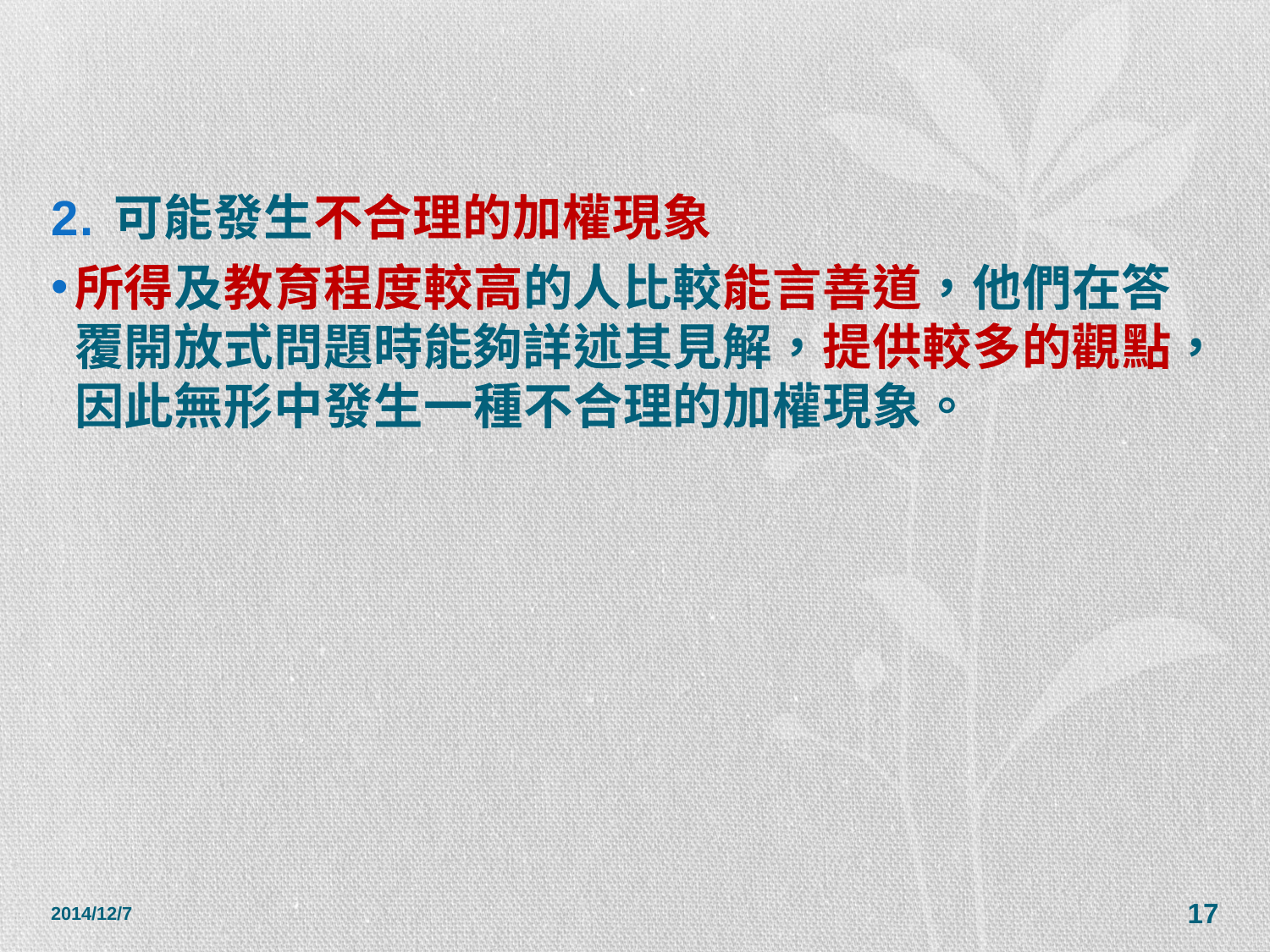

#
可能發生不合理的加權現象
所得及教育程度較高的人比較能言善道，他們在答覆開放式問題時能夠詳述其見解，提供較多的觀點，因此無形中發生一種不合理的加權現象。

2014/12/7
17